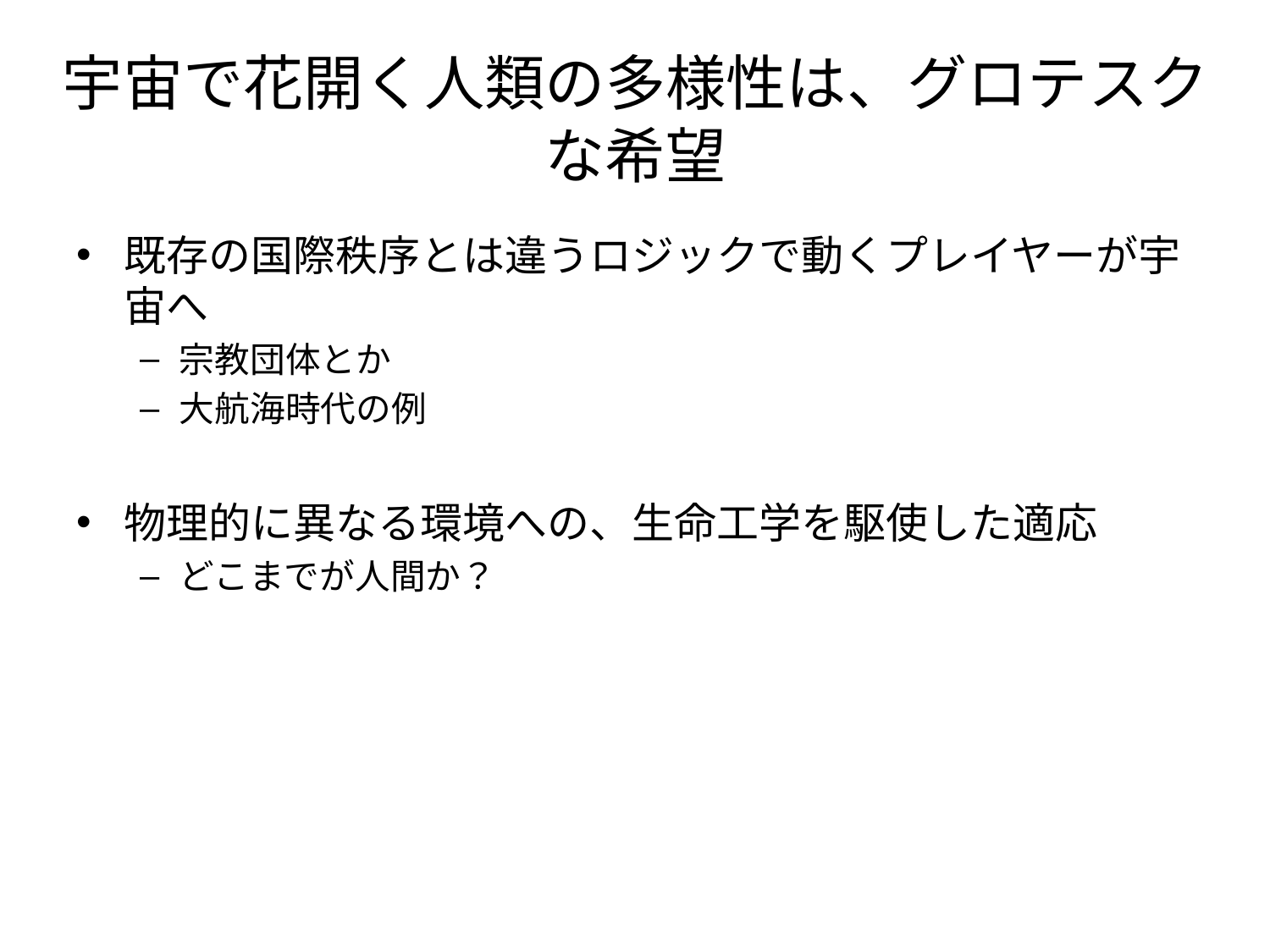

# 宇宙で花開く人類の多様性は、グロテスクな希望
既存の国際秩序とは違うロジックで動くプレイヤーが宇宙へ
宗教団体とか
大航海時代の例

物理的に異なる環境への、生命工学を駆使した適応
どこまでが人間か？